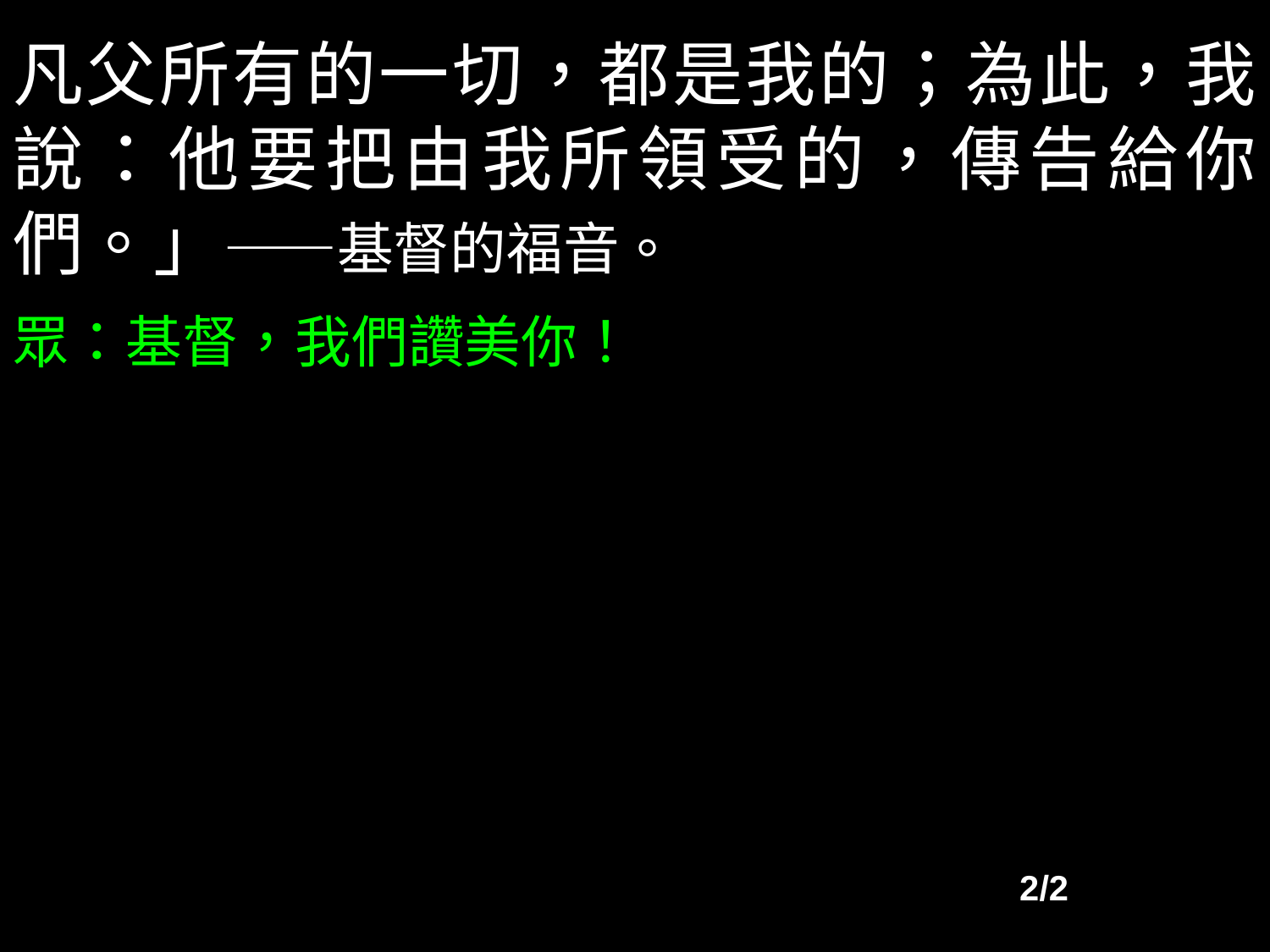

凡父所有的一切，都是我的；為此，我說：他要把由我所領受的，傳告給你們。」——基督的福音。
眾：基督，我們讚美你！

2/2